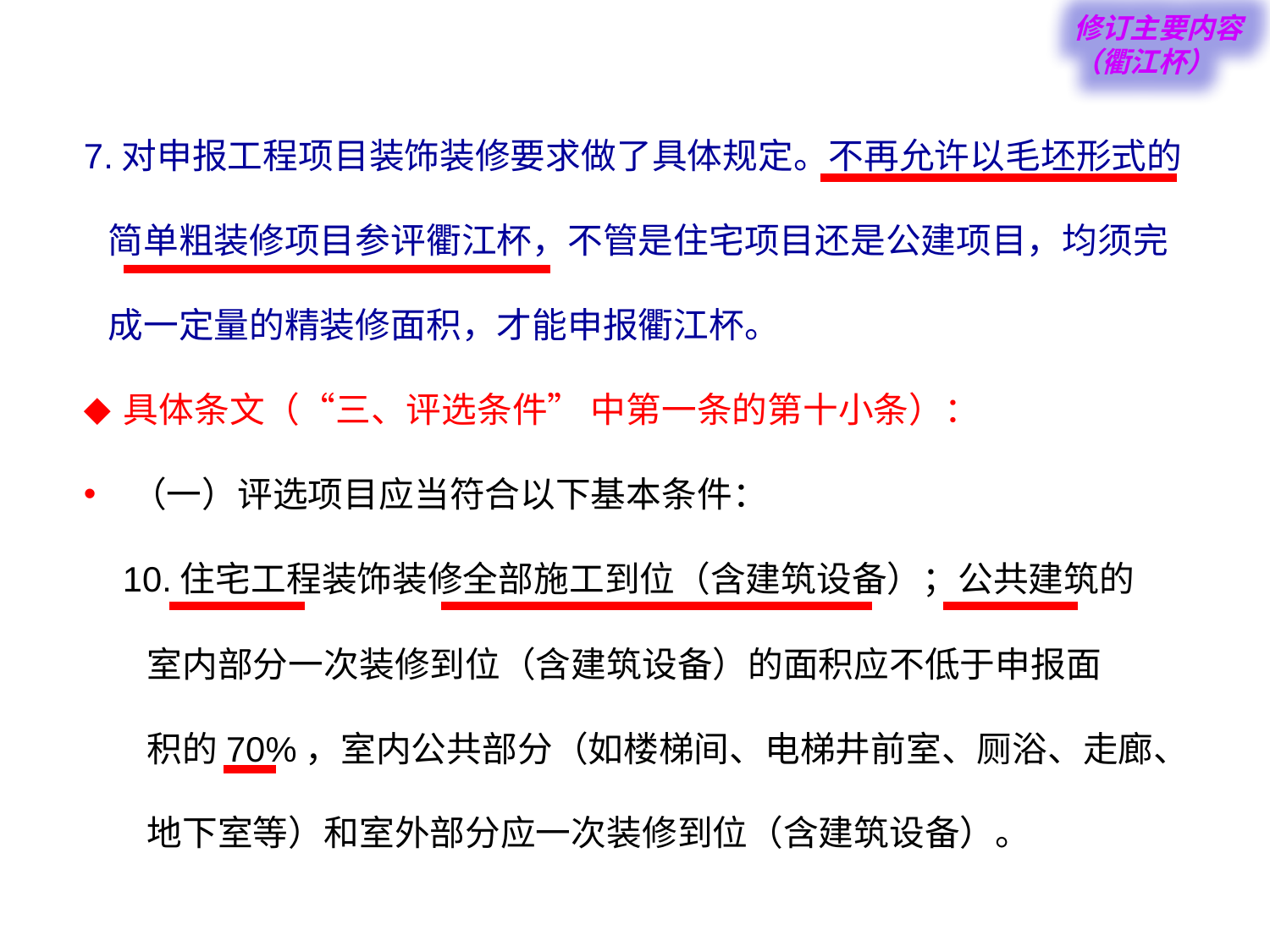

修订主要内容（衢江杯）
7.对申报工程项目装饰装修要求做了具体规定。不再允许以毛坯形式的
  简单粗装修项目参评衢江杯，不管是住宅项目还是公建项目，均须完
  成一定量的精装修面积，才能申报衢江杯。
具体条文（“三、评选条件” 中第一条的第十小条）：
（一）评选项目应当符合以下基本条件：
    10.住宅工程装饰装修全部施工到位（含建筑设备）；公共建筑的
       室内部分一次装修到位（含建筑设备）的面积应不低于申报面
       积的70%，室内公共部分（如楼梯间、电梯井前室、厕浴、走廊、
       地下室等）和室外部分应一次装修到位（含建筑设备）。